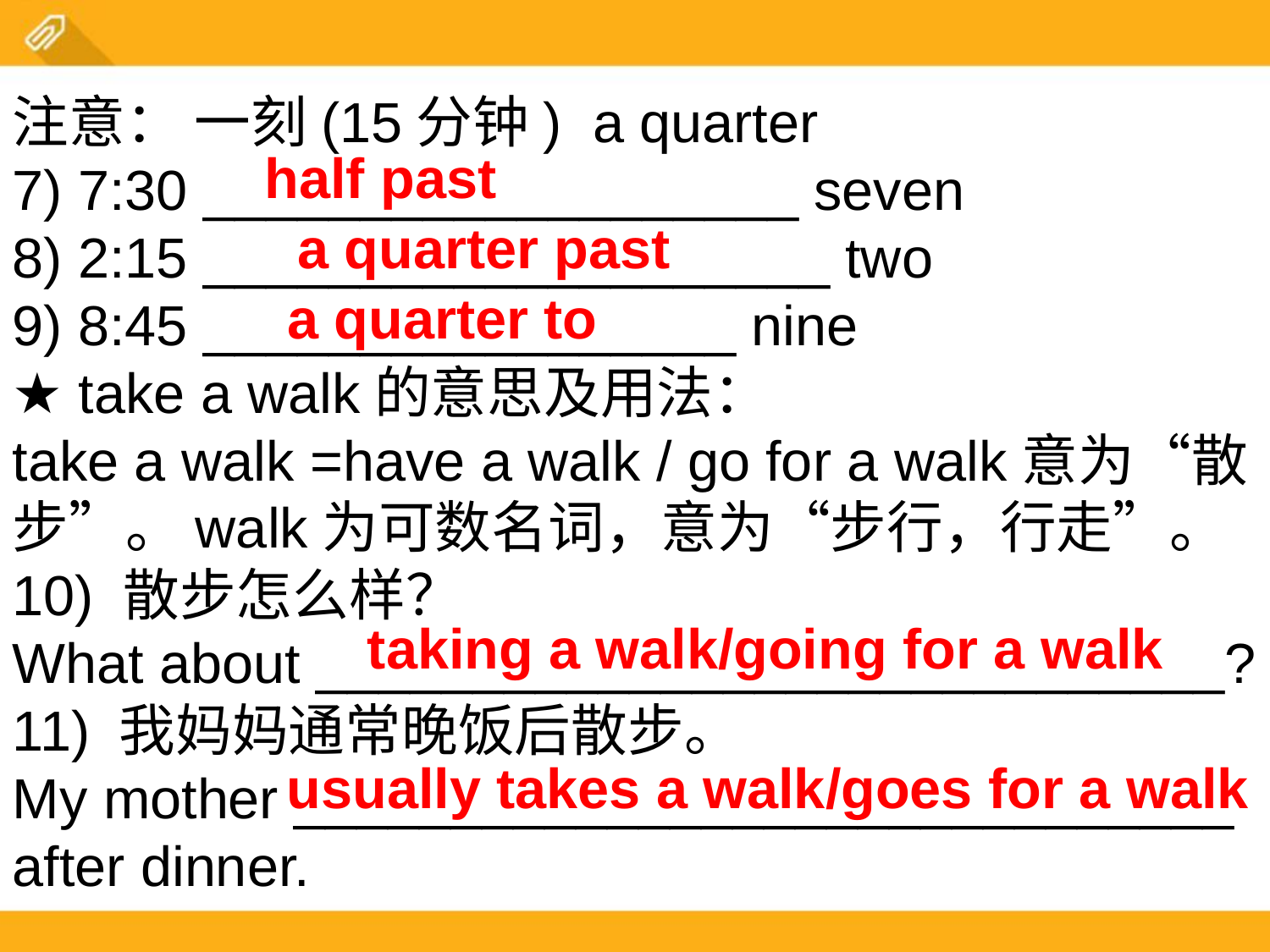

注意： 一刻(15分钟)  a quarter
7) 7:30 ___________________ seven
8) 2:15 ____________________ two
9) 8:45 _________________ nine
★ take a walk的意思及用法：
take a walk =have a walk / go for a walk意为“散步”。walk为可数名词，意为“步行，行走”。
10) 散步怎么样？
What about _____________________________?
11) 我妈妈通常晚饭后散步。
My mother ______________________________ after dinner.
half past
a quarter past
a quarter to
taking a walk/going for a walk
usually takes a walk/goes for a walk